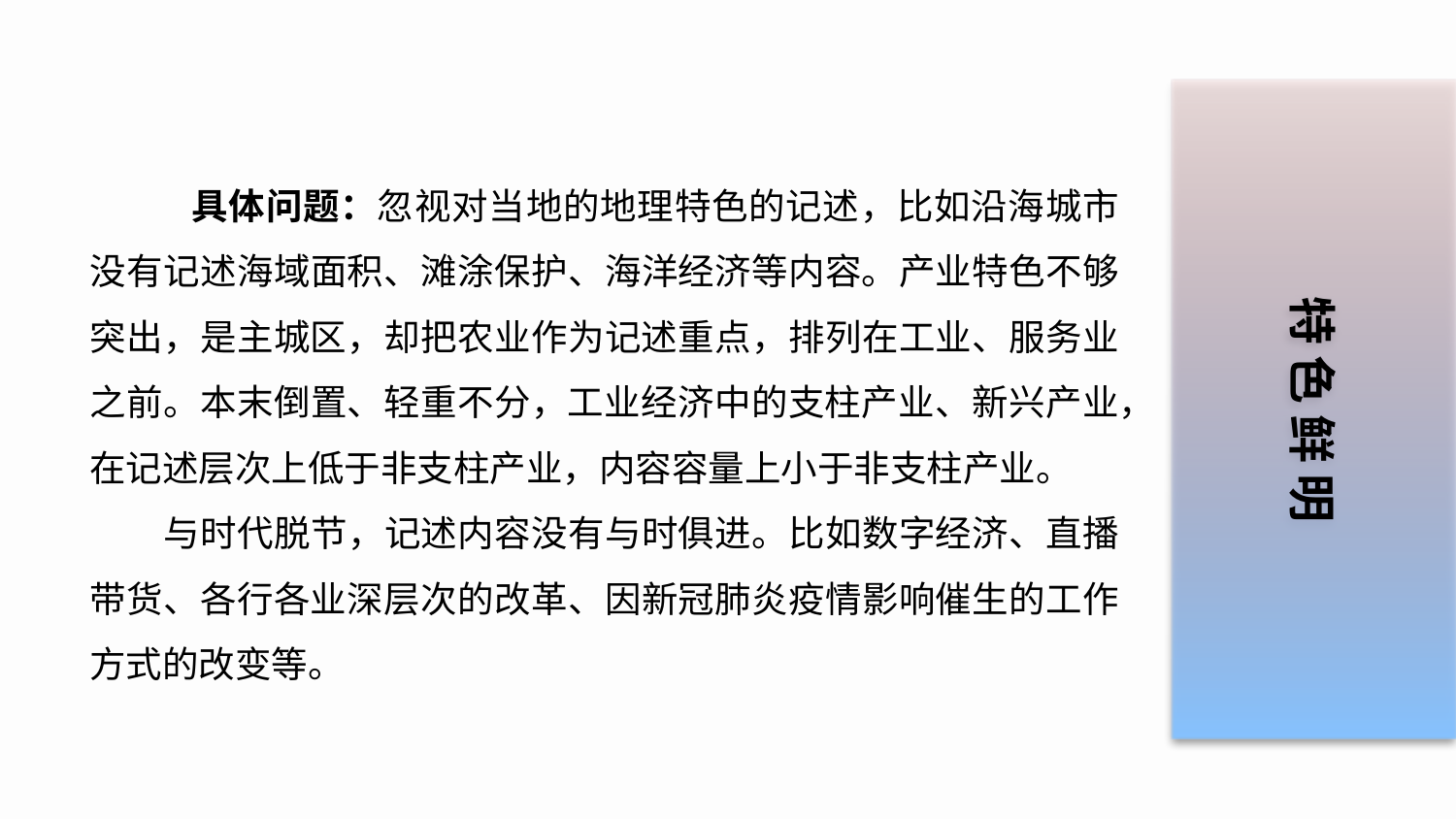

特 色 鲜 明
     具体问题：忽视对当地的地理特色的记述，比如沿海城市没有记述海域面积、滩涂保护、海洋经济等内容。产业特色不够突出，是主城区，却把农业作为记述重点，排列在工业、服务业之前。本末倒置、轻重不分，工业经济中的支柱产业、新兴产业，在记述层次上低于非支柱产业，内容容量上小于非支柱产业。
  与时代脱节，记述内容没有与时俱进。比如数字经济、直播带货、各行各业深层次的改革、因新冠肺炎疫情影响催生的工作方式的改变等。